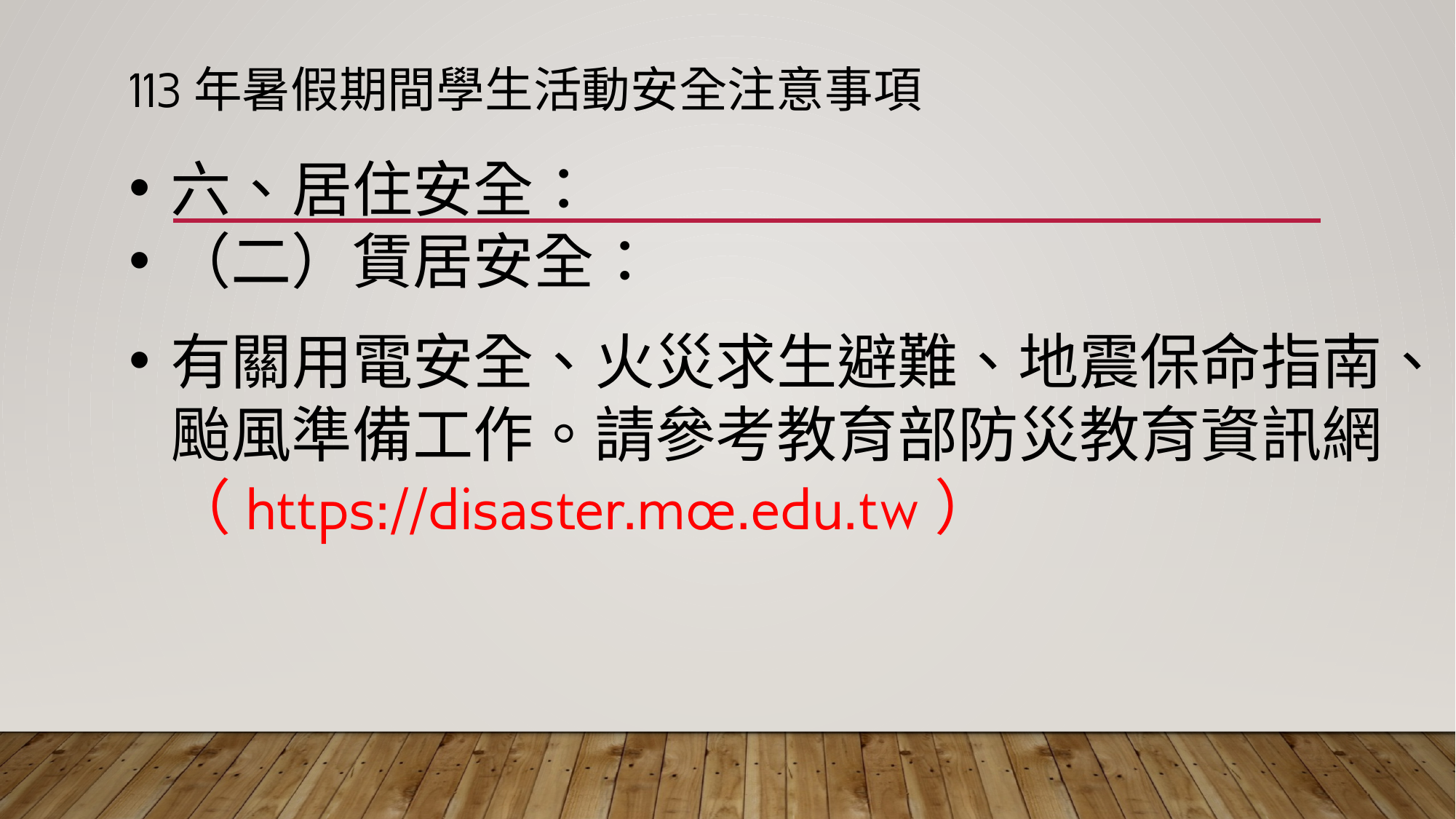

# 113年暑假期間學生活動安全注意事項
六、居住安全：
（二）賃居安全：
有關用電安全、火災求生避難、地震保命指南、颱風準備工作。請參考教育部防災教育資訊網（https://disaster.moe.edu.tw）